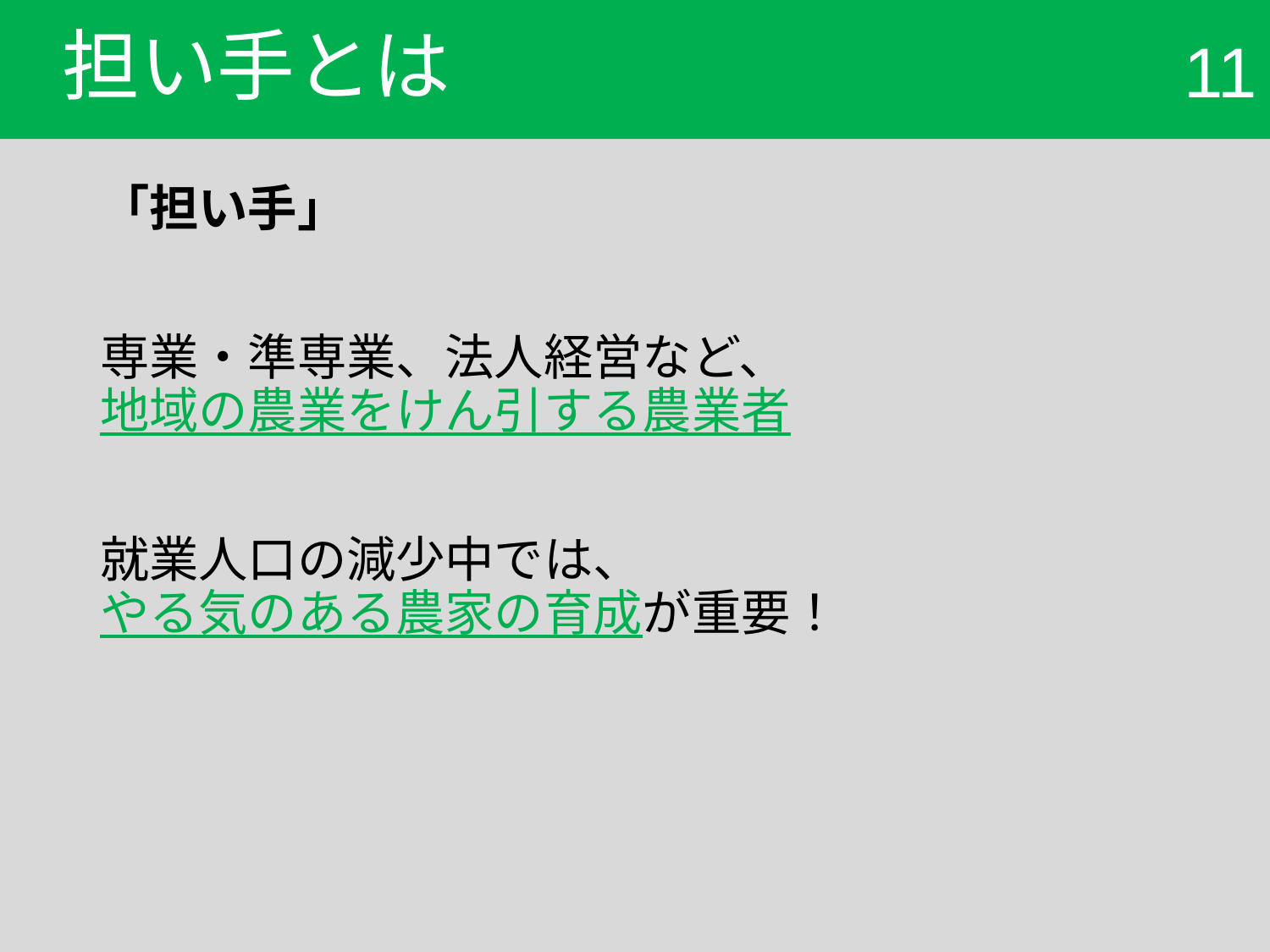

# 担い手とは
11
「担い手」

専業・準専業、法人経営など、			　地域の農業をけん引する農業者

就業人口の減少中では、				　やる気のある農家の育成が重要！